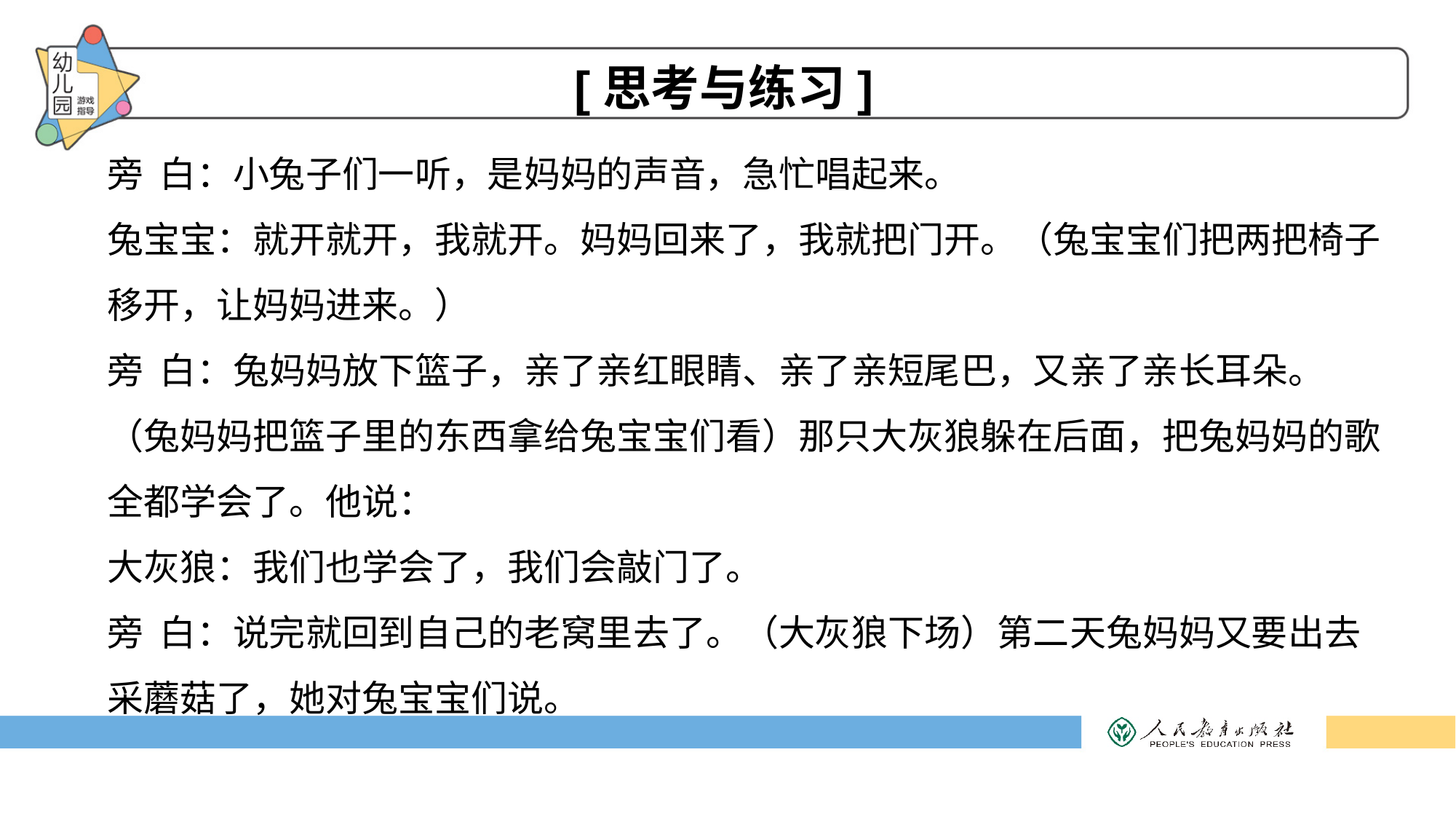

[思考与练习]
旁  白：小兔子们一听，是妈妈的声音，急忙唱起来。
兔宝宝：就开就开，我就开。妈妈回来了，我就把门开。（兔宝宝们把两把椅子移开，让妈妈进来。）
旁  白：兔妈妈放下篮子，亲了亲红眼睛、亲了亲短尾巴，又亲了亲长耳朵。（兔妈妈把篮子里的东西拿给兔宝宝们看）那只大灰狼躲在后面，把兔妈妈的歌全都学会了。他说：
大灰狼：我们也学会了，我们会敲门了。
旁  白：说完就回到自己的老窝里去了。（大灰狼下场）第二天兔妈妈又要出去采蘑菇了，她对兔宝宝们说。